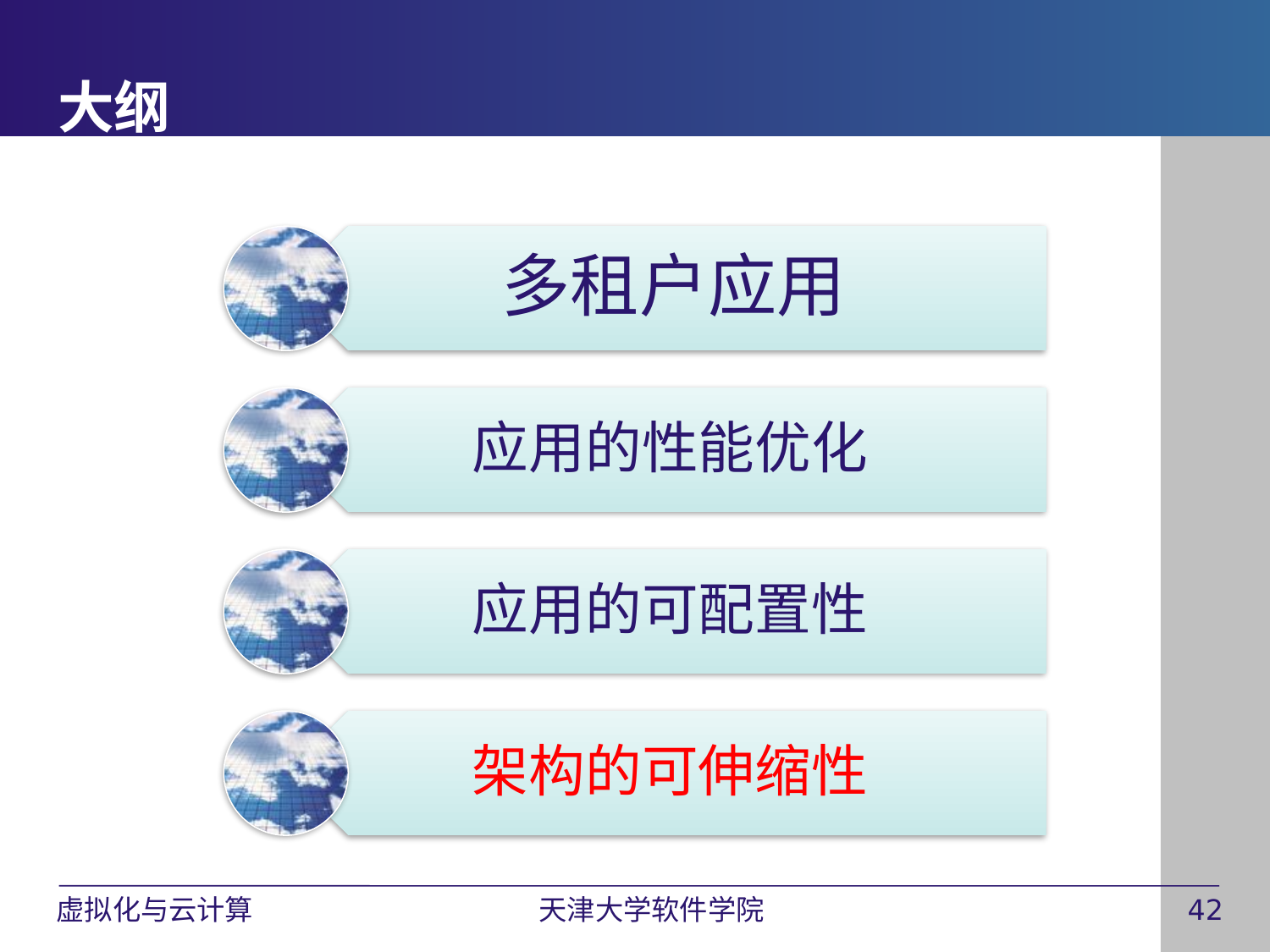

# 大纲
多租户应用
应用的性能优化
应用的可配置性
架构的可伸缩性
大纲
大纲